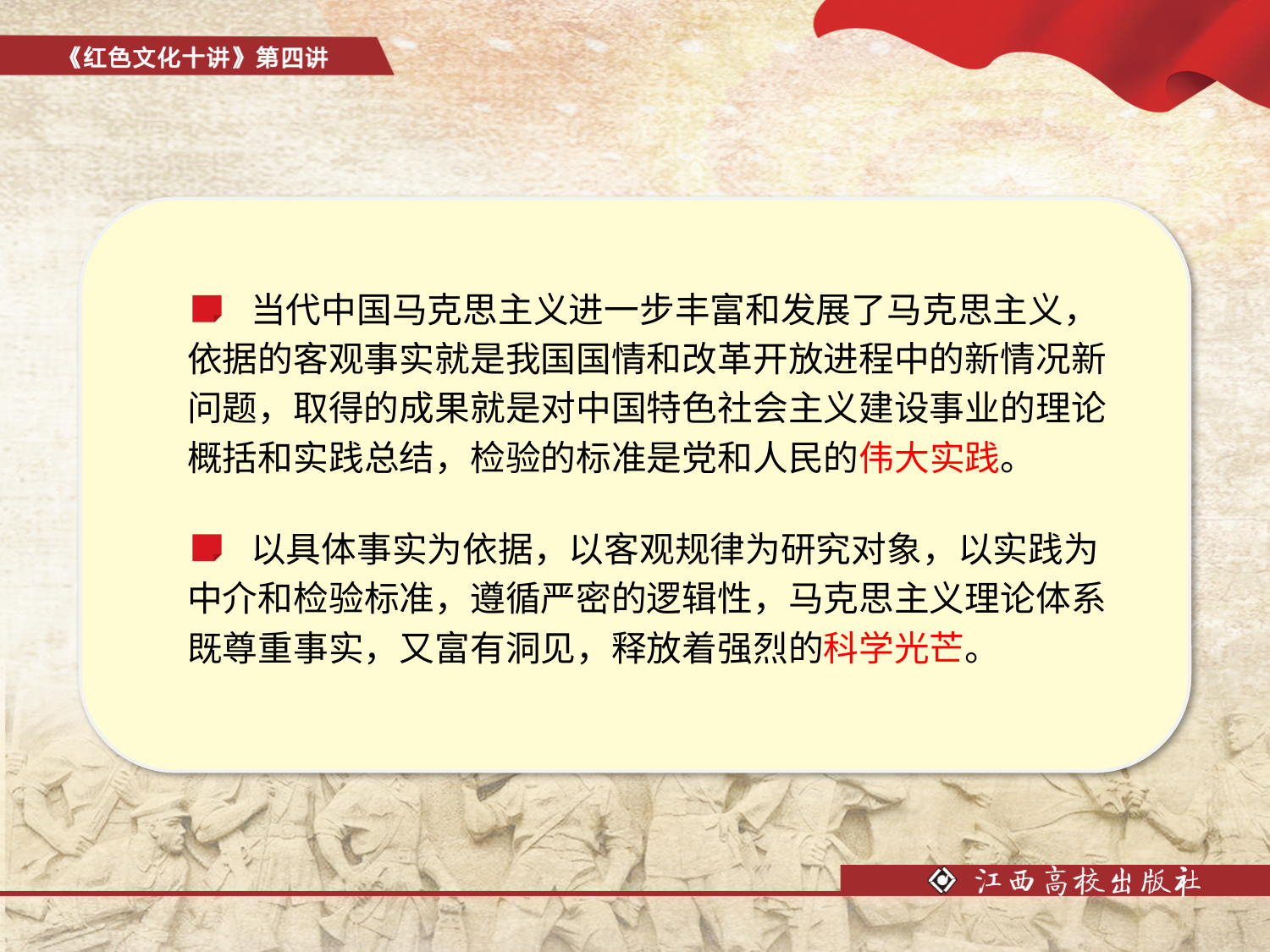

当代中国马克思主义进一步丰富和发展了马克思主义，依据的客观事实就是我国国情和改革开放进程中的新情况新问题，取得的成果就是对中国特色社会主义建设事业的理论概括和实践总结，检验的标准是党和人民的伟大实践。

       以具体事实为依据，以客观规律为研究对象，以实践为中介和检验标准，遵循严密的逻辑性，马克思主义理论体系既尊重事实，又富有洞见，释放着强烈的科学光芒。